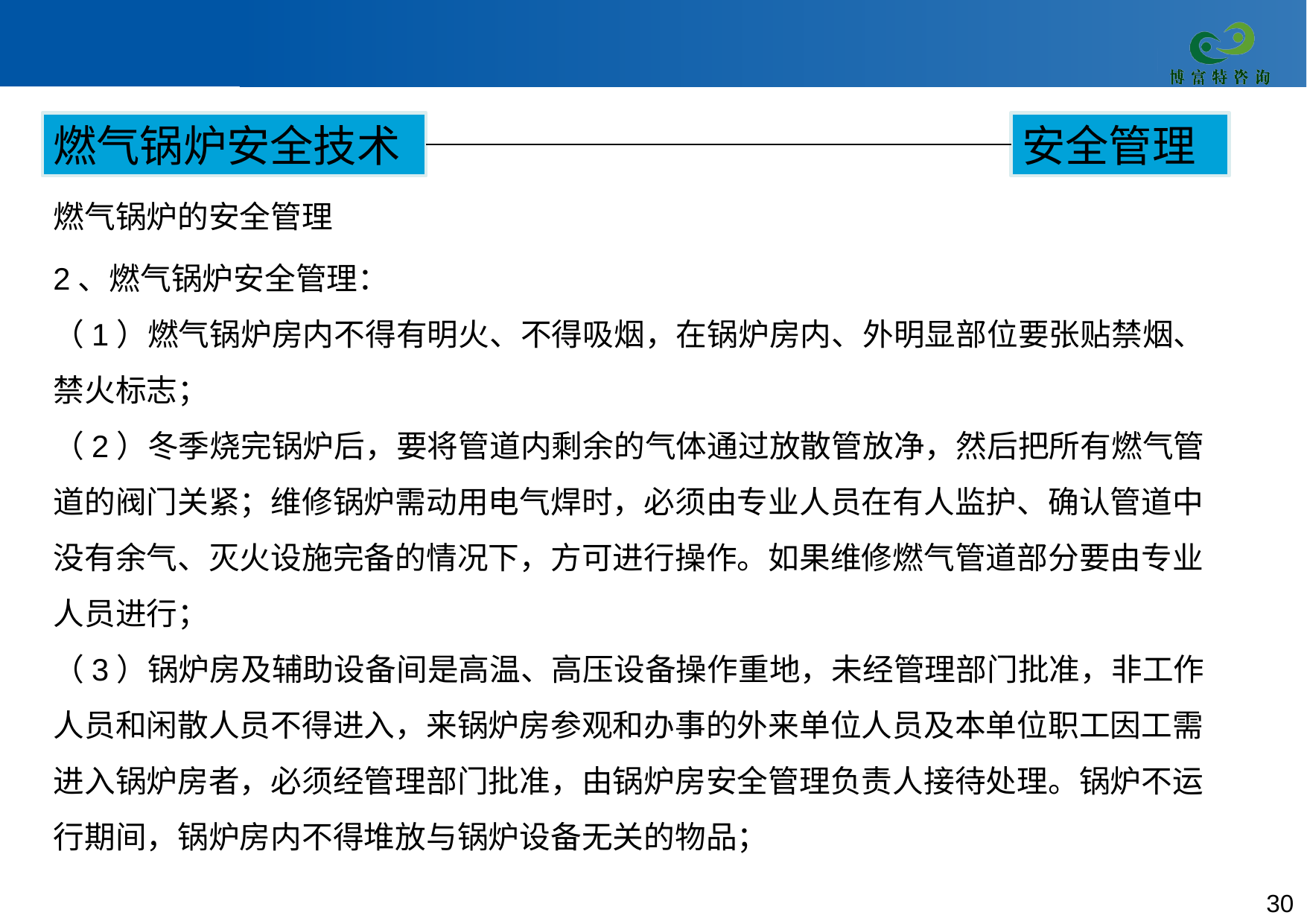

燃气锅炉安全技术
安全管理
燃气锅炉的安全管理
2、燃气锅炉安全管理：
（1）燃气锅炉房内不得有明火、不得吸烟，在锅炉房内、外明显部位要张贴禁烟、禁火标志；
（2）冬季烧完锅炉后，要将管道内剩余的气体通过放散管放净，然后把所有燃气管道的阀门关紧；维修锅炉需动用电气焊时，必须由专业人员在有人监护、确认管道中没有余气、灭火设施完备的情况下，方可进行操作。如果维修燃气管道部分要由专业人员进行；
（3）锅炉房及辅助设备间是高温、高压设备操作重地，未经管理部门批准，非工作人员和闲散人员不得进入，来锅炉房参观和办事的外来单位人员及本单位职工因工需进入锅炉房者，必须经管理部门批准，由锅炉房安全管理负责人接待处理。锅炉不运行期间，锅炉房内不得堆放与锅炉设备无关的物品；